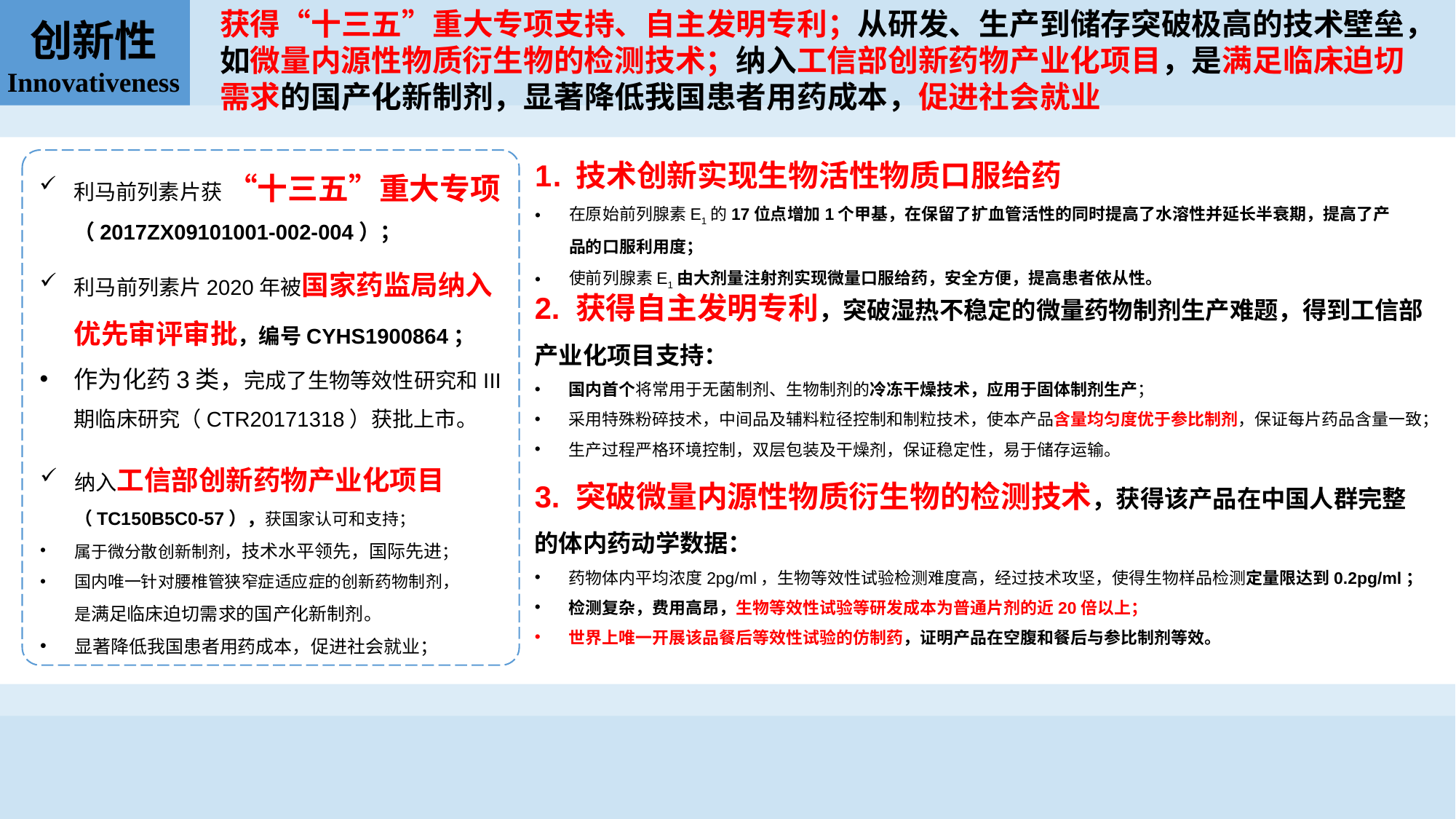

获得“十三五”重大专项支持、自主发明专利；从研发、生产到储存突破极高的技术壁垒，如微量内源性物质衍生物的检测技术；纳入工信部创新药物产业化项目，是满足临床迫切需求的国产化新制剂，显著降低我国患者用药成本，促进社会就业
创新性
Innovativeness

技术创新实现生物活性物质口服给药
在原始前列腺素E1的17位点增加1个甲基，在保留了扩血管活性的同时提高了水溶性并延长半衰期，提高了产品的口服利用度；
使前列腺素E1由大剂量注射剂实现微量口服给药，安全方便，提高患者依从性。

利马前列素片获 “十三五”重大专项（2017ZX09101001-002-004）；

利马前列素片2020年被国家药监局纳入优先审评审批，编号CYHS1900864；
作为化药3类，完成了生物等效性研究和III期临床研究（CTR20171318）获批上市。
2. 获得自主发明专利，突破湿热不稳定的微量药物制剂生产难题，得到工信部产业化项目支持：
国内首个将常用于无菌制剂、生物制剂的冷冻干燥技术，应用于固体制剂生产；
采用特殊粉碎技术，中间品及辅料粒径控制和制粒技术，使本产品含量均匀度优于参比制剂，保证每片药品含量一致；
生产过程严格环境控制，双层包装及干燥剂，保证稳定性，易于储存运输。
3. 突破微量内源性物质衍生物的检测技术，获得该产品在中国人群完整的体内药动学数据：
药物体内平均浓度2pg/ml，生物等效性试验检测难度高，经过技术攻坚，使得生物样品检测定量限达到0.2pg/ml；
检测复杂，费用高昂，生物等效性试验等研发成本为普通片剂的近20倍以上；
世界上唯一开展该品餐后等效性试验的仿制药，证明产品在空腹和餐后与参比制剂等效。
纳入工信部创新药物产业化项目（TC150B5C0-57），获国家认可和支持；
属于微分散创新制剂，技术水平领先，国际先进；
国内唯一针对腰椎管狭窄症适应症的创新药物制剂，是满足临床迫切需求的国产化新制剂。
显著降低我国患者用药成本，促进社会就业；